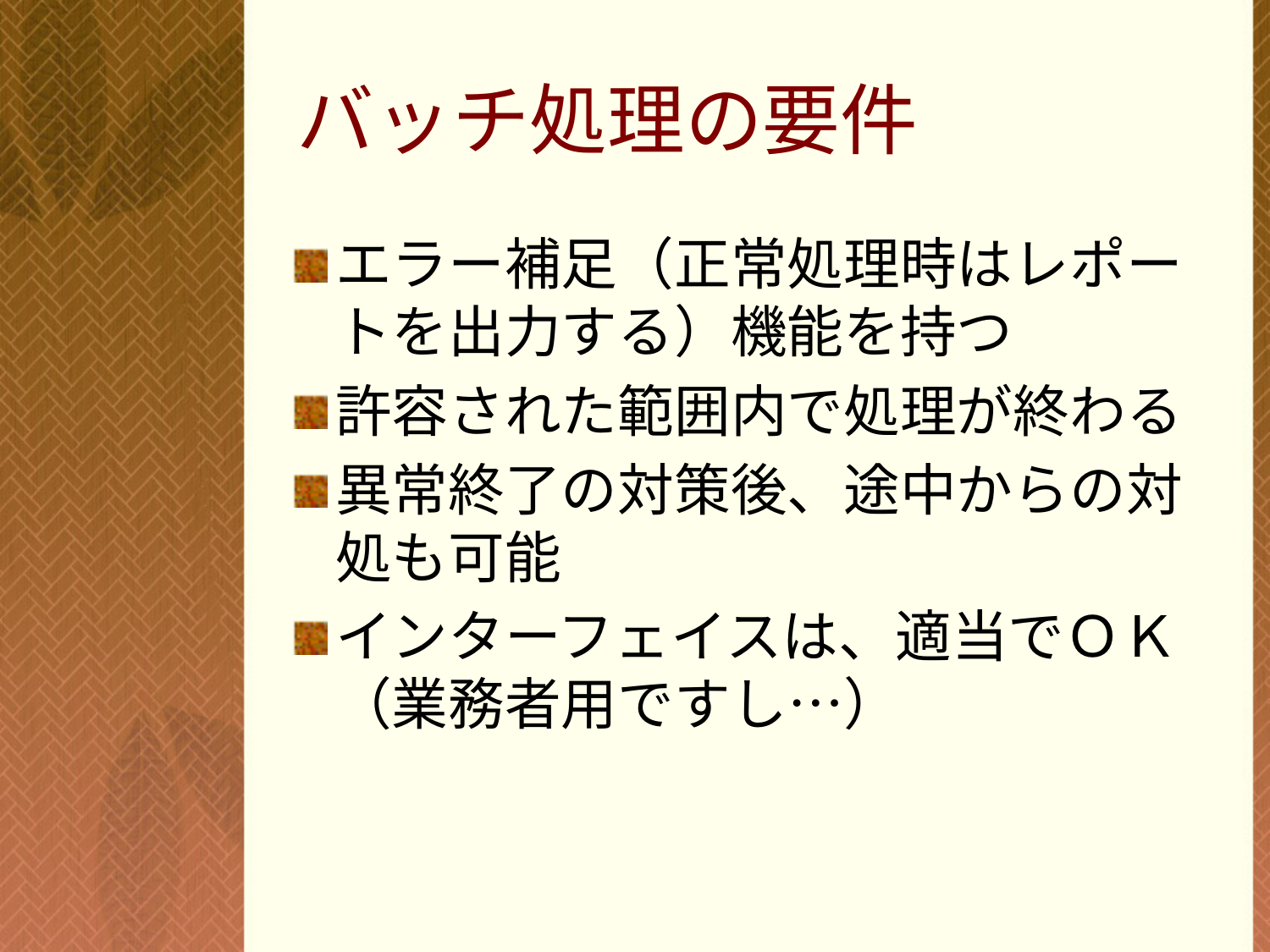

# バッチ処理の要件
エラー補足（正常処理時はレポートを出力する）機能を持つ
許容された範囲内で処理が終わる
異常終了の対策後、途中からの対処も可能
インターフェイスは、適当でＯＫ（業務者用ですし…）